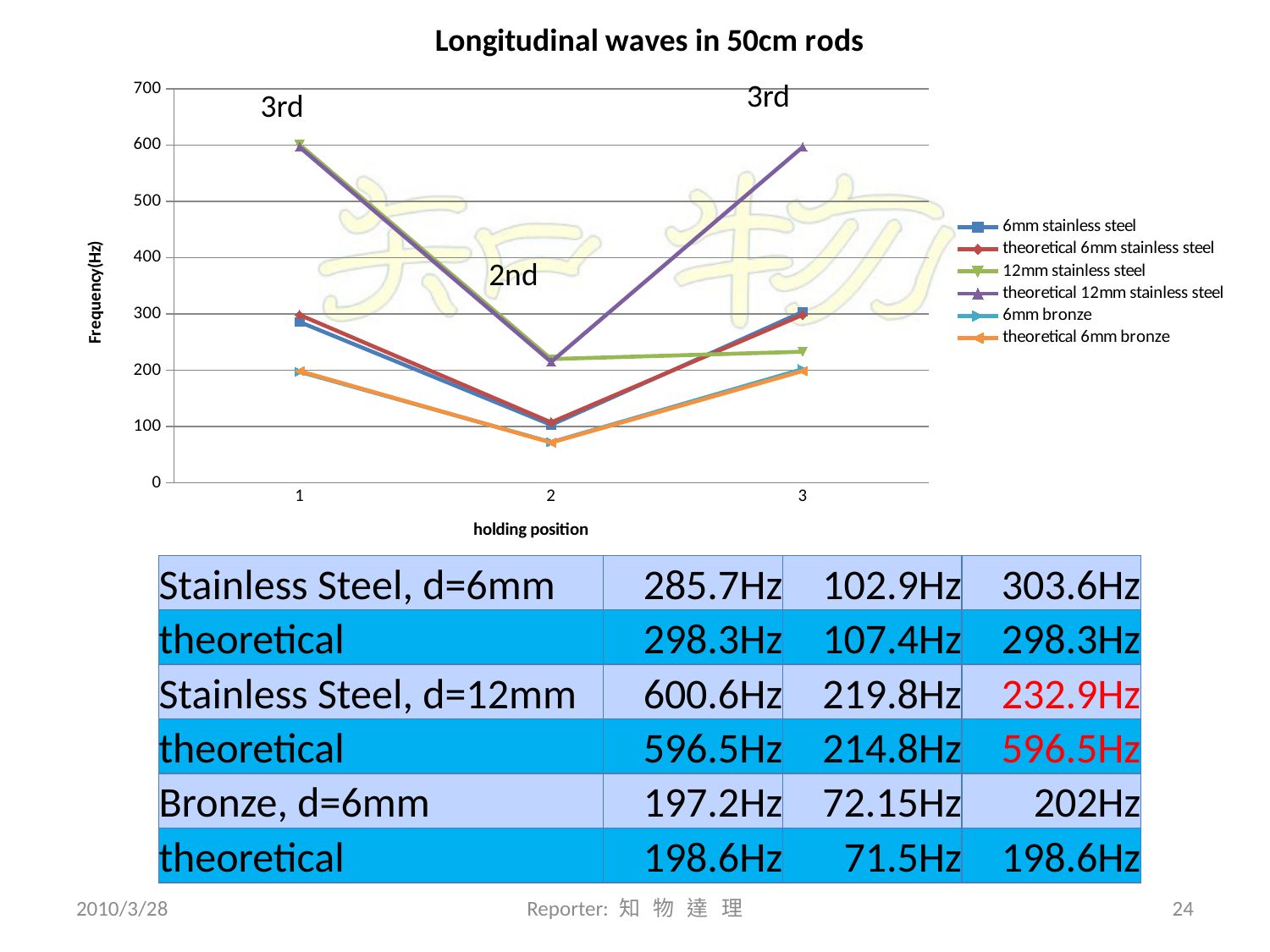

### Chart: Longitudinal waves in 50cm rods

| Category |  |  |  |  |  |  |
|---|---|---|---|---|---|---|
3rd
3rd
2nd
| Stainless Steel, d=6mm | 285.7Hz | 102.9Hz | 303.6Hz |
| --- | --- | --- | --- |
| theoretical | 298.3Hz | 107.4Hz | 298.3Hz |
| Stainless Steel, d=12mm | 600.6Hz | 219.8Hz | 232.9Hz |
| theoretical | 596.5Hz | 214.8Hz | 596.5Hz |
| Bronze, d=6mm | 197.2Hz | 72.15Hz | 202Hz |
| theoretical | 198.6Hz | 71.5Hz | 198.6Hz |
2010/3/28
Reporter: 知  物  達  理
24